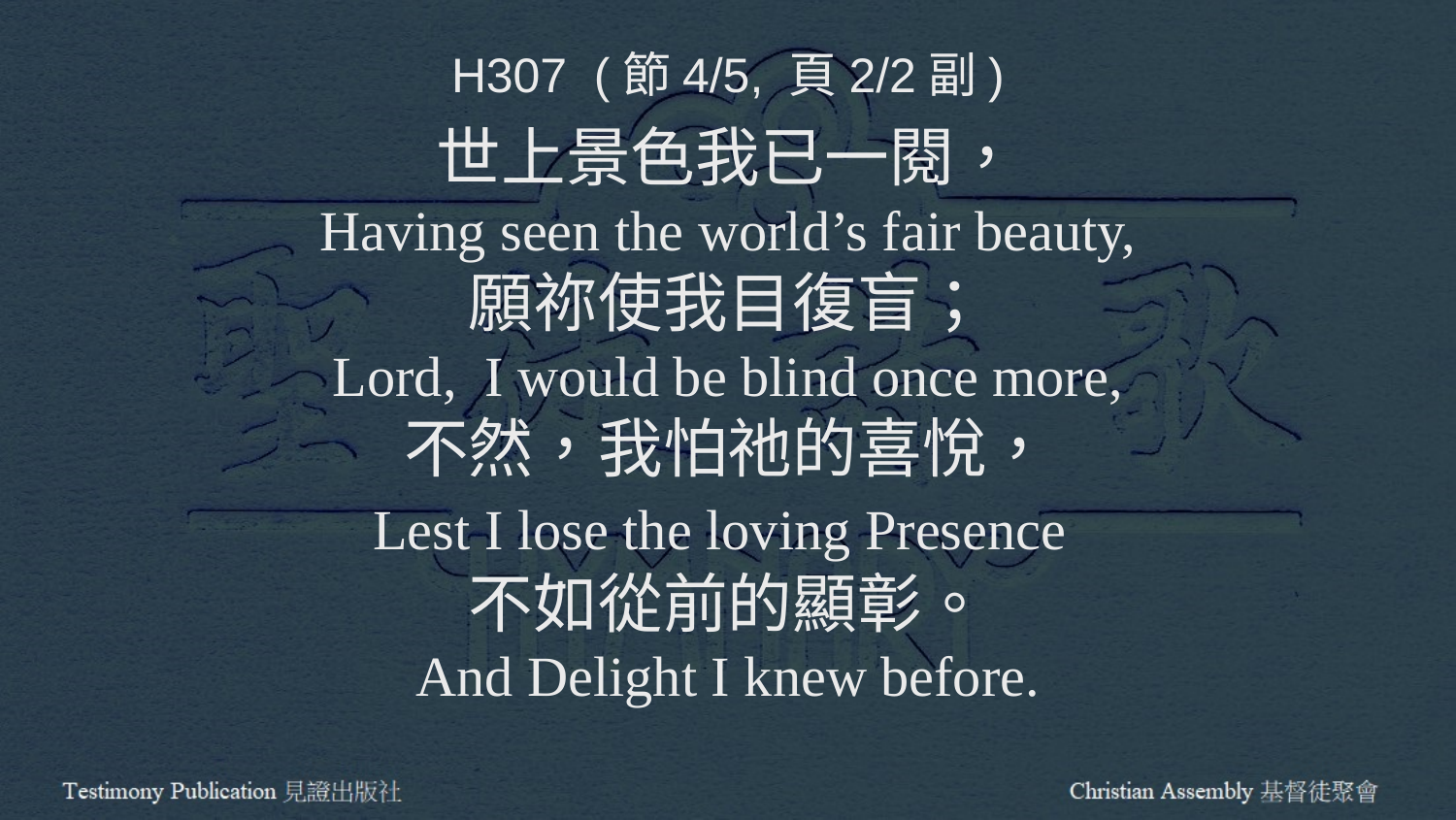

H307  (節4/5, 頁2/2副)
世上景色我已一閱，
Having seen the world’s fair beauty,
願祢使我目復盲；
Lord,  I would be blind once more,
不然，我怕祂的喜悅，
Lest I lose the loving Presence
不如從前的顯彰。
And Delight I knew before.